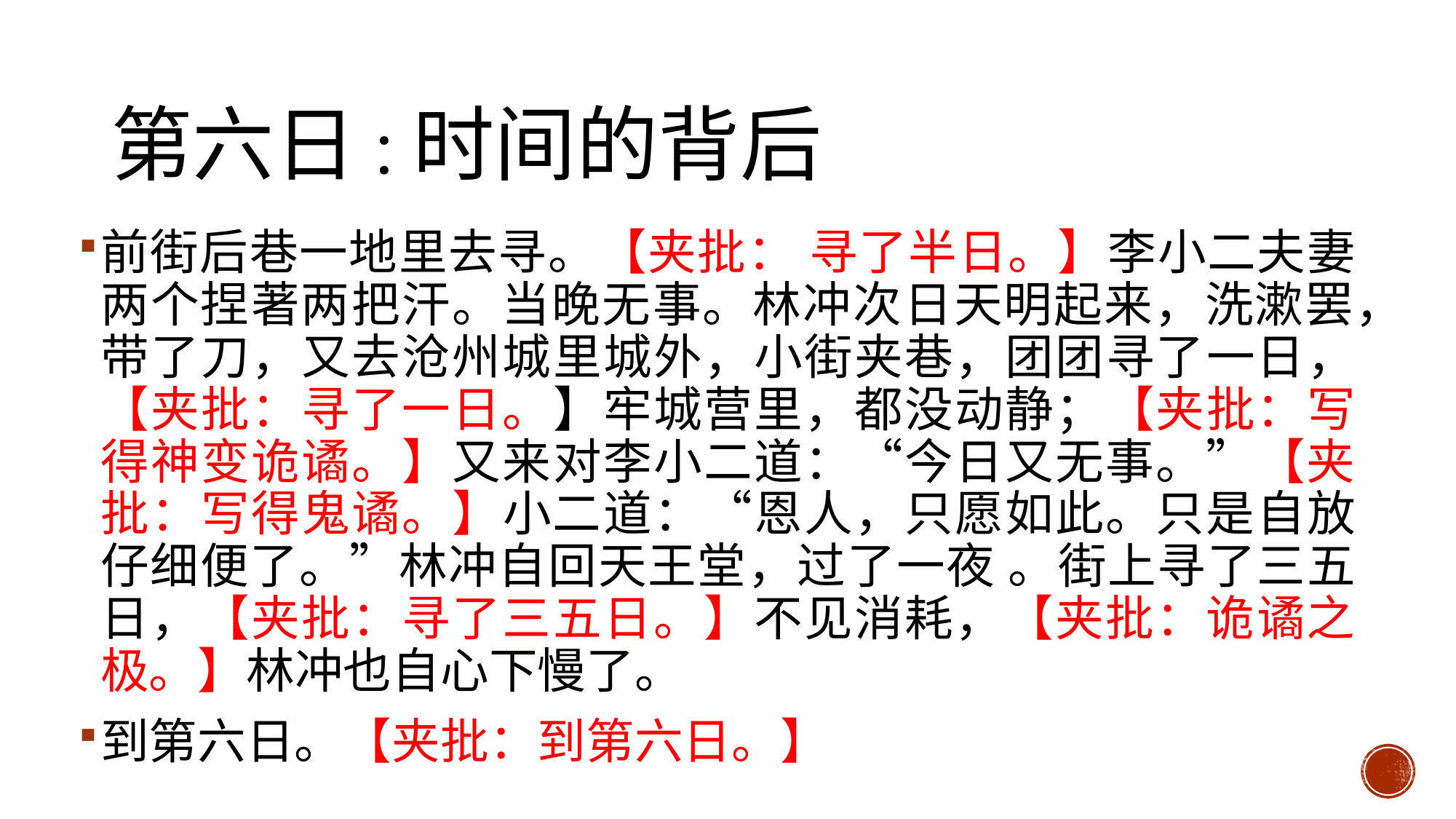

# 第六日:时间的背后
前街后巷一地里去寻。【夹批： 寻了半日。】李小二夫妻两个捏著两把汗。当晚无事。林冲次日天明起来，洗漱罢，带了刀，又去沧州城里城外，小街夹巷，团团寻了一日，【夹批：寻了一日。】牢城营里，都没动静；【夹批：写得神变诡谲。】又来对李小二道：“今日又无事。”【夹批：写得鬼谲。】小二道：“恩人，只愿如此。只是自放仔细便了。”林冲自回天王堂，过了一夜 。街上寻了三五日，【夹批：寻了三五日。】不见消耗，【夹批：诡谲之极。】林冲也自心下慢了。
到第六日。【夹批：到第六日。】